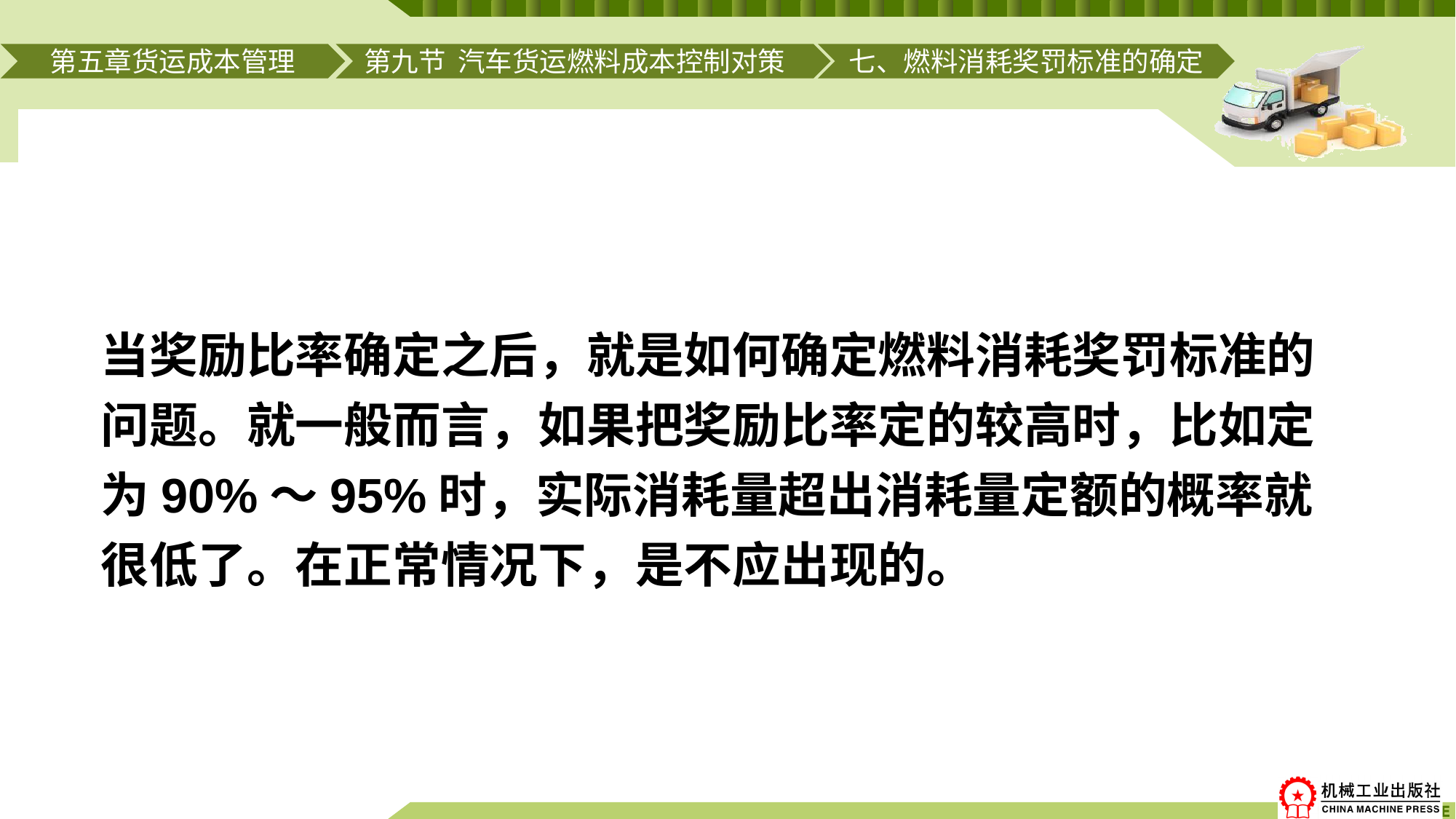

第五章货运成本管理
第九节  汽车货运燃料成本控制对策
七、燃料消耗奖罚标准的确定
表5-20
# 当奖励比率确定之后，就是如何确定燃料消耗奖罚标准的问题。就一般而言，如果把奖励比率定的较高时，比如定为90%～95%时，实际消耗量超出消耗量定额的概率就很低了。在正常情况下，是不应出现的。